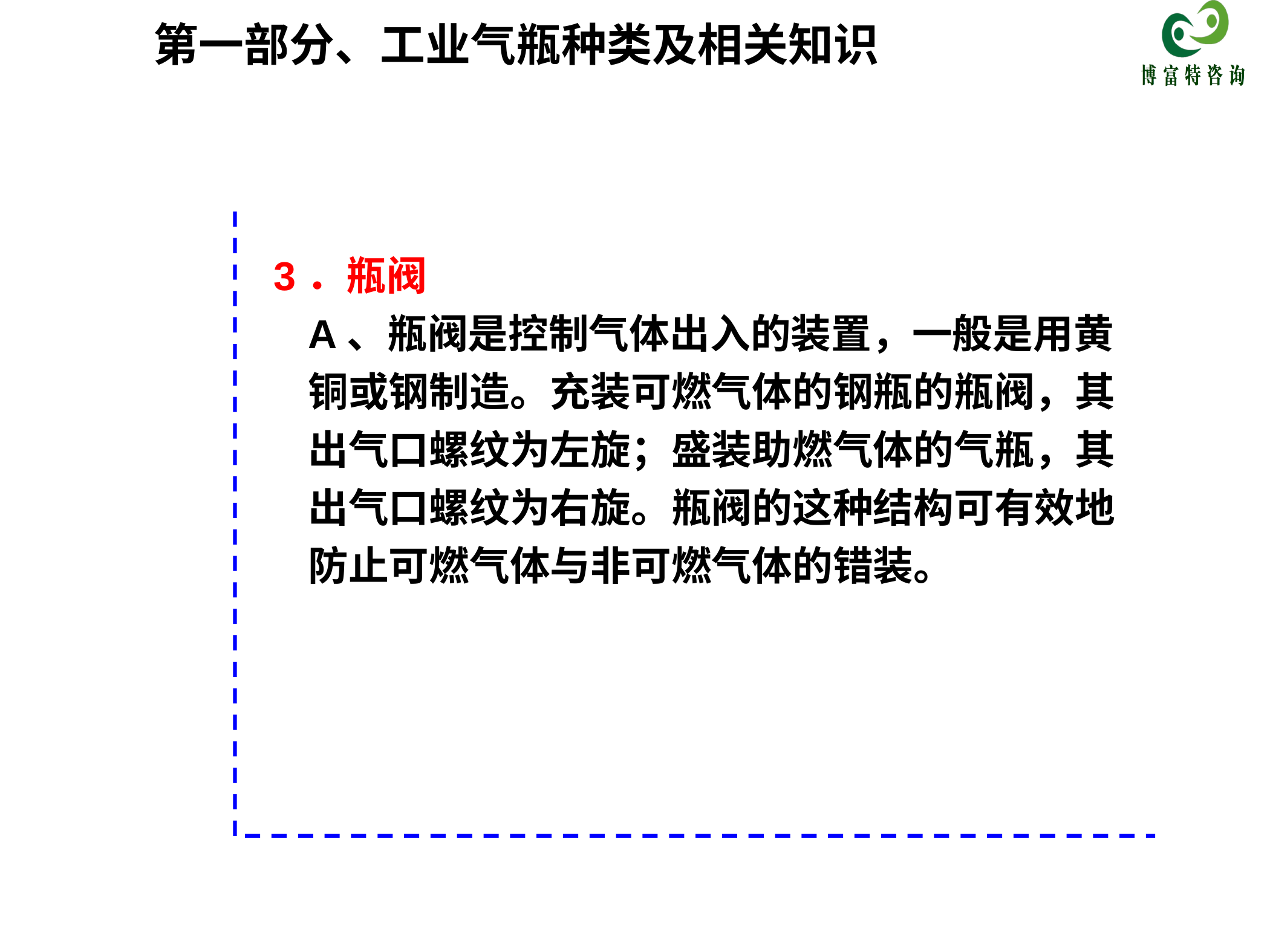

第一部分、工业气瓶种类及相关知识

3．瓶阀
A、瓶阀是控制气体出入的装置，一般是用黄铜或钢制造。充装可燃气体的钢瓶的瓶阀，其出气口螺纹为左旋；盛装助燃气体的气瓶，其出气口螺纹为右旋。瓶阀的这种结构可有效地防止可燃气体与非可燃气体的错装。